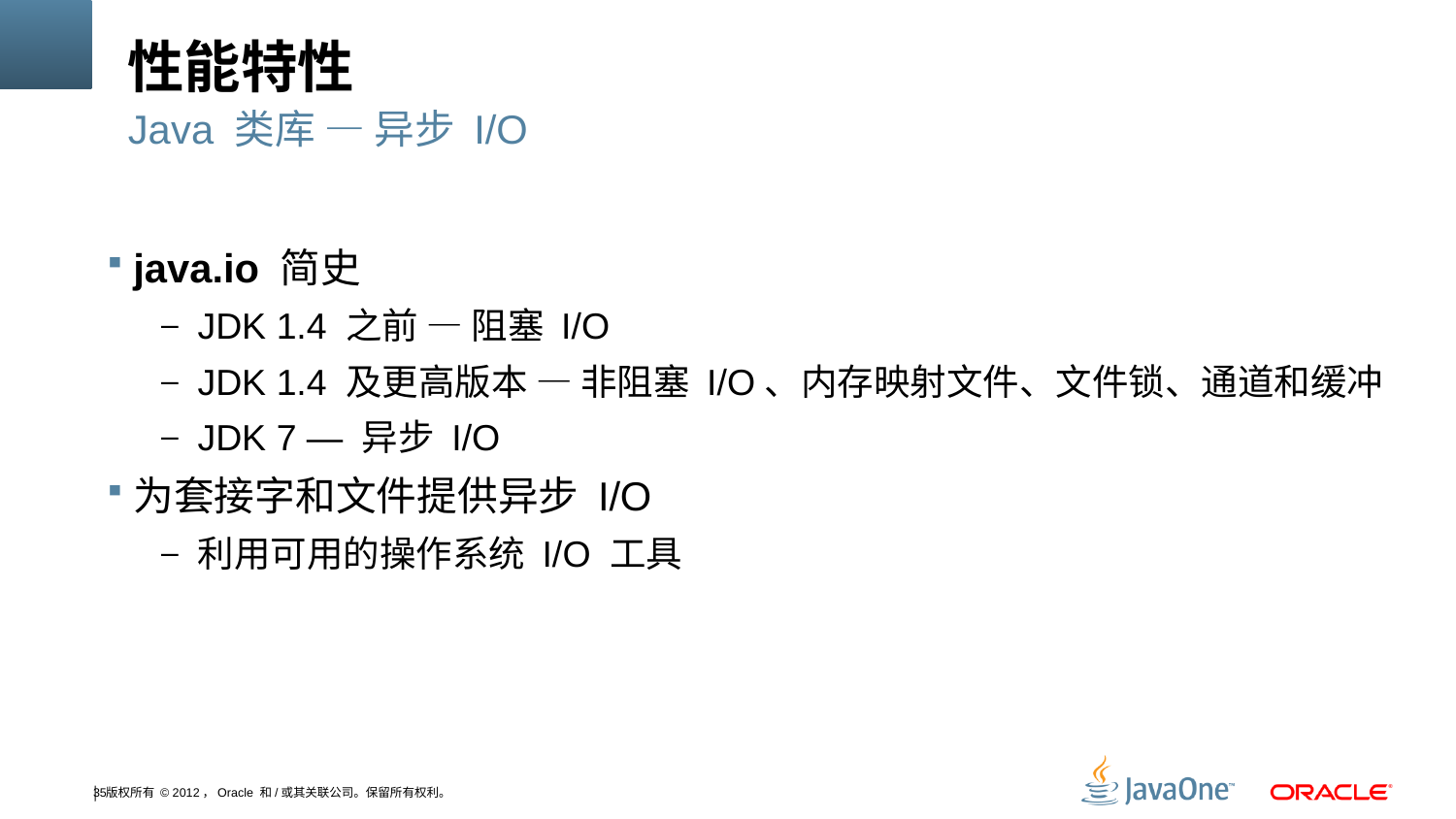

# 性能特性
Java 类库 — 异步 I/O

java.io 简史
JDK 1.4 之前 — 阻塞 I/O
JDK 1.4 及更高版本 — 非阻塞 I/O、内存映射文件、文件锁、通道和缓冲
JDK 7 — 异步 I/O
为套接字和文件提供异步 I/O
利用可用的操作系统 I/O 工具